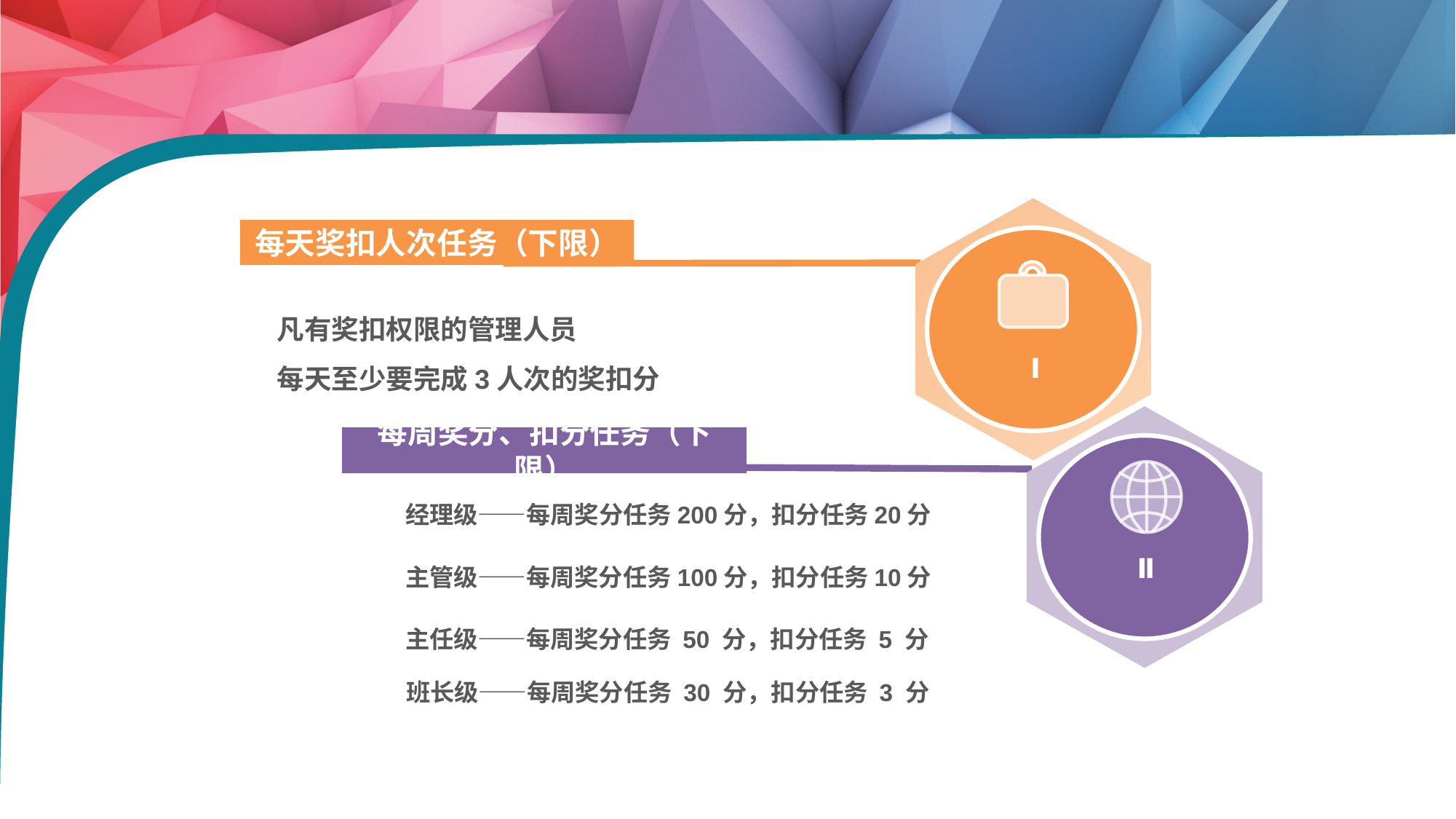

每天奖扣人次任务（下限）

Ⅰ
凡有奖扣权限的管理人员
每天至少要完成3人次的奖扣分

每周奖分、扣分任务（下限）

Ⅱ
经理级——每周奖分任务200分，扣分任务20分
主管级——每周奖分任务100分，扣分任务10分
主任级——每周奖分任务 50 分，扣分任务 5 分
班长级——每周奖分任务 30 分，扣分任务 3 分